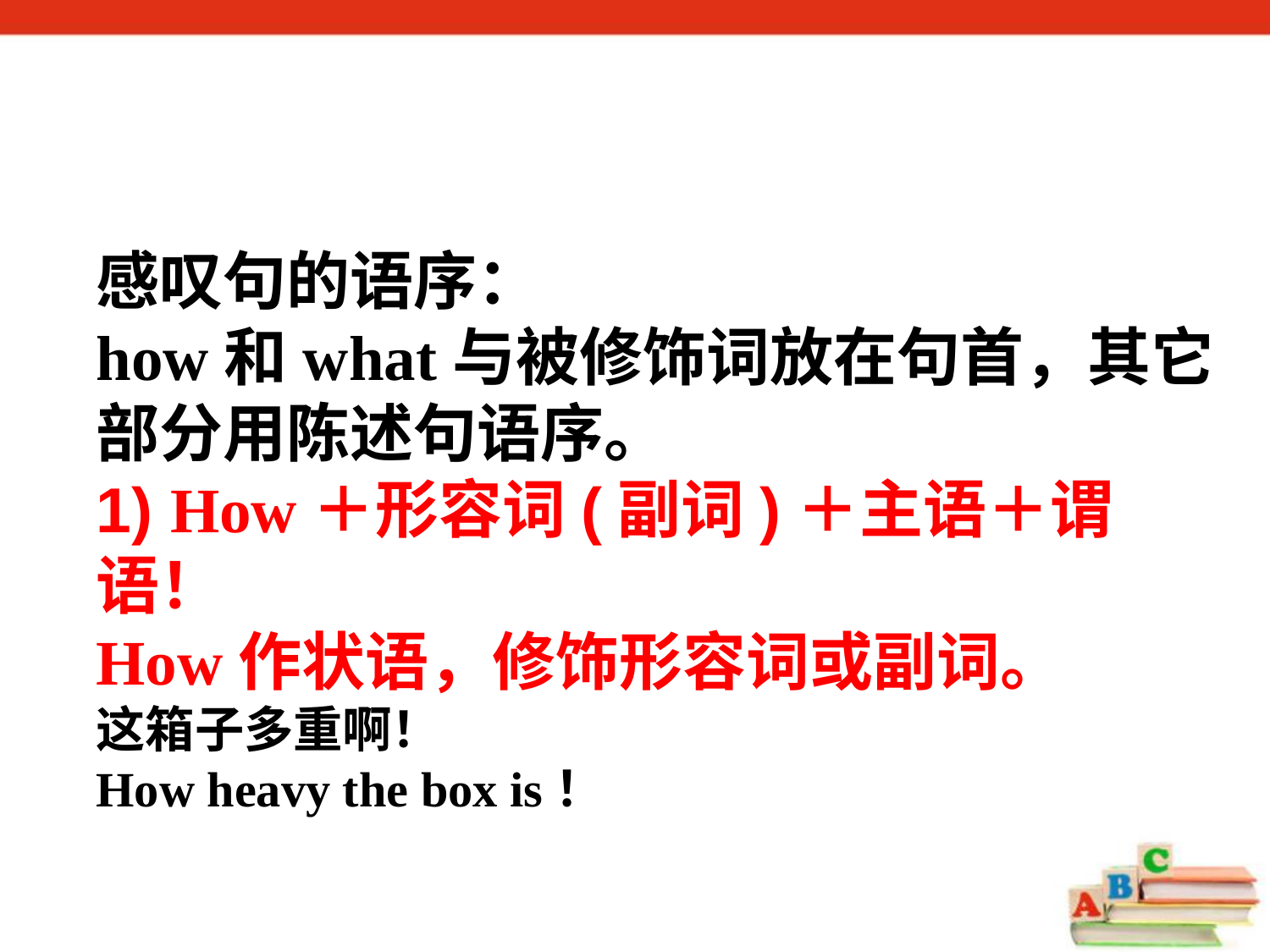

感叹句的语序：
how和what与被修饰词放在句首，其它部分用陈述句语序。
1) How＋形容词(副词)＋主语＋谓语！
How作状语，修饰形容词或副词。
这箱子多重啊！
How heavy the box is！